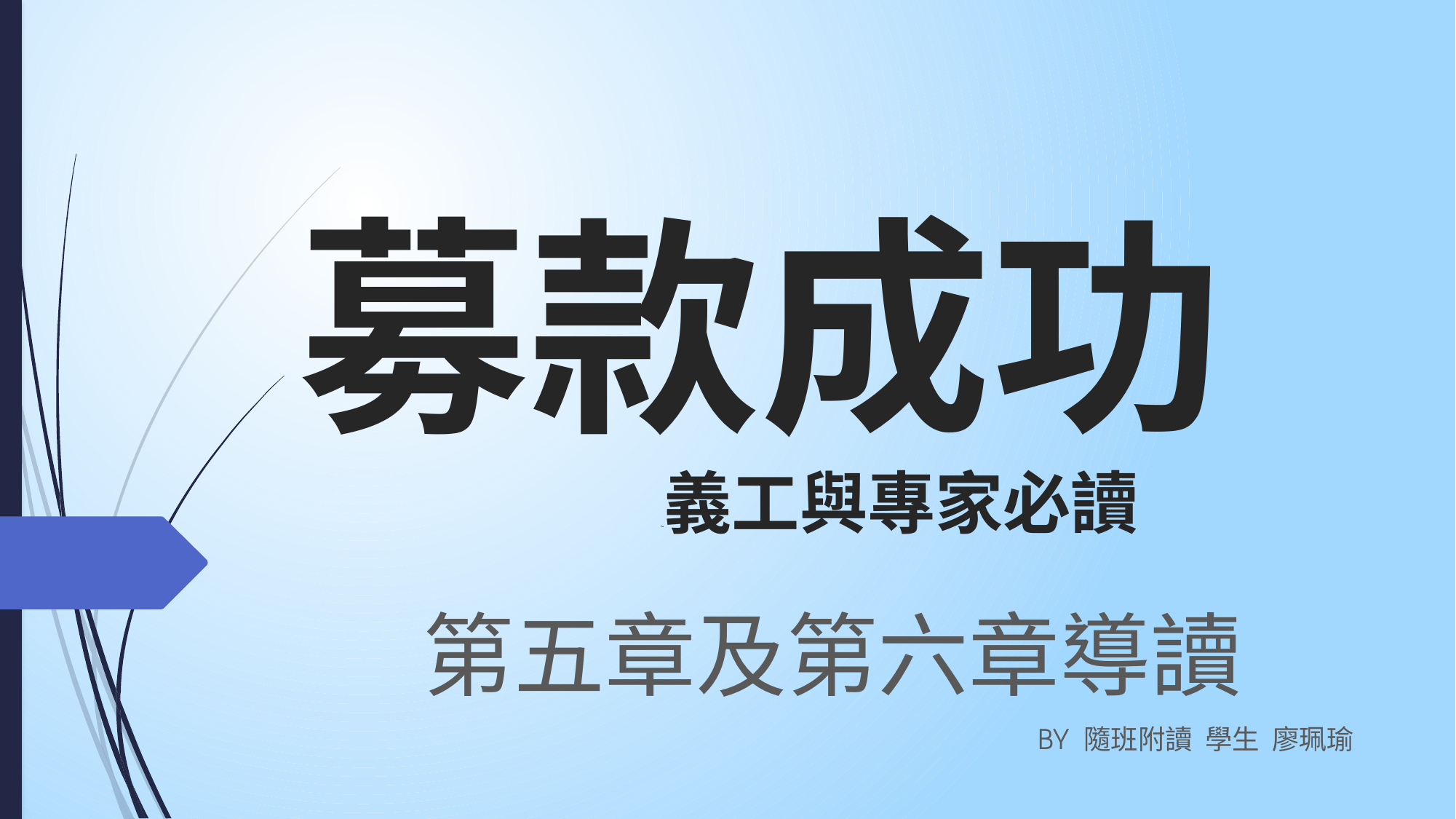

# 募款成功 ～義工與專家必讀
第五章及第六章導讀
BY 隨班附讀  學生  廖珮瑜